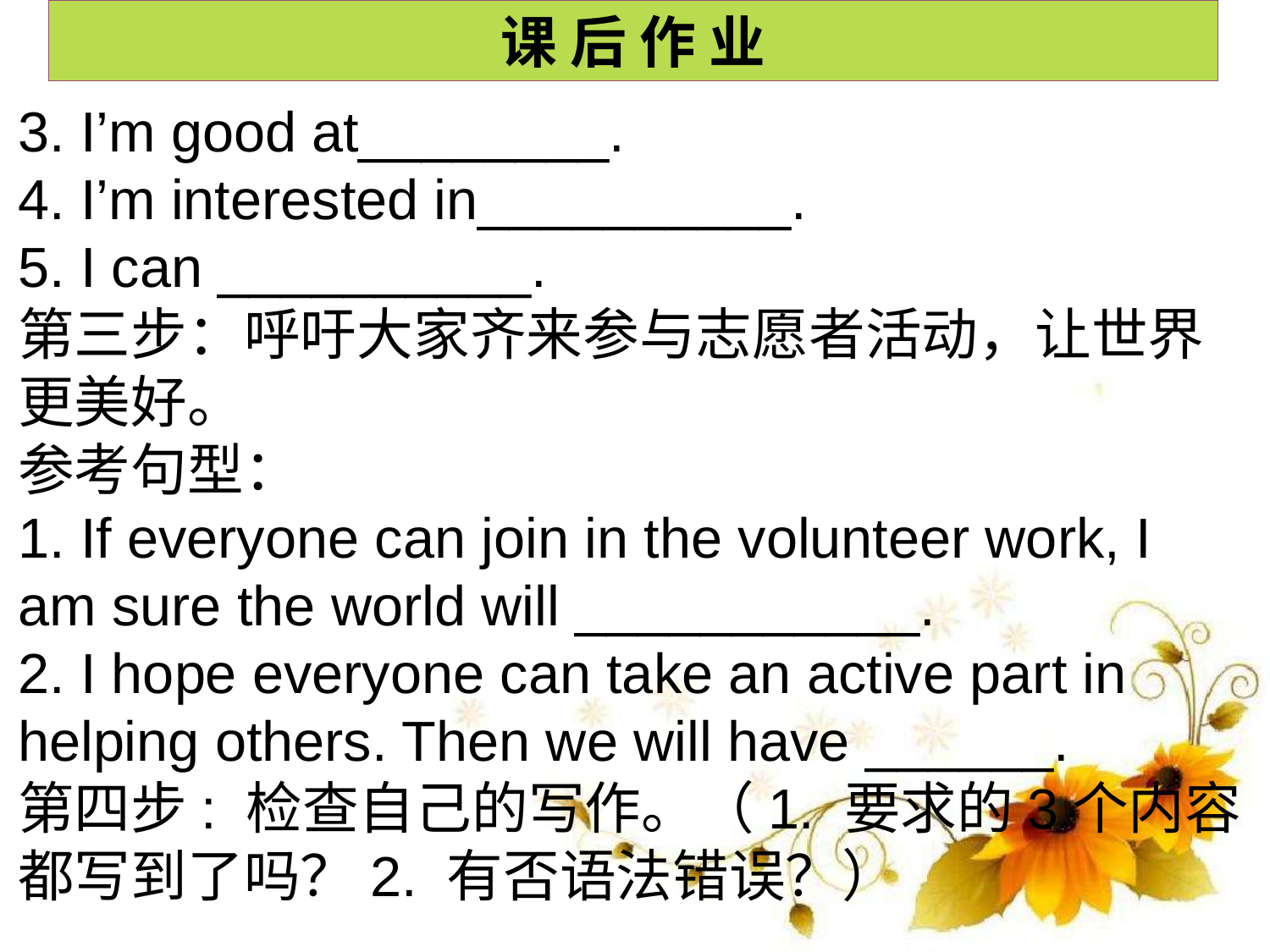

课 后 作 业
3. I’m good at________.
4. I’m interested in__________.
5. I can __________.
第三步：呼吁大家齐来参与志愿者活动，让世界更美好。
参考句型：
1. If everyone can join in the volunteer work, I am sure the world will ___________.
2. I hope everyone can take an active part in helping others. Then we will have ______.
第四步: 检查自己的写作。（1. 要求的3个内容都写到了吗？2. 有否语法错误？）